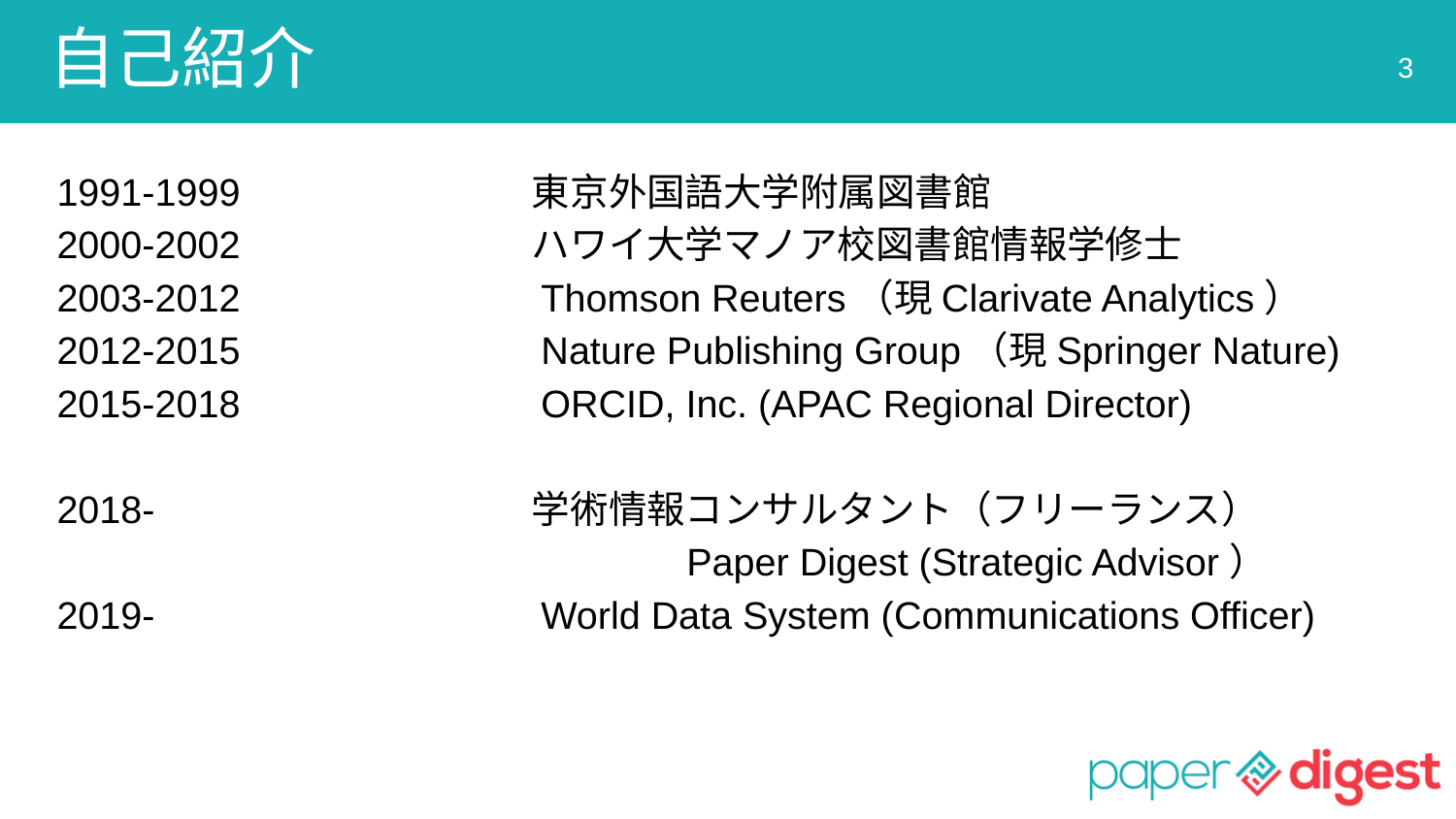

# 自己紹介
3
1991-1999		　東京外国語大学附属図書館
2000-2002		　ハワイ大学マノア校図書館情報学修士
2003-2012		　Thomson Reuters（現Clarivate Analytics）
2012-2015		　Nature Publishing Group（現Springer Nature)
2015-2018		　ORCID, Inc. (APAC Regional Director)

2018-			　学術情報コンサルタント（フリーランス）
				　Paper Digest (Strategic Advisor）
2019-		　	　World Data System (Communications Officer)